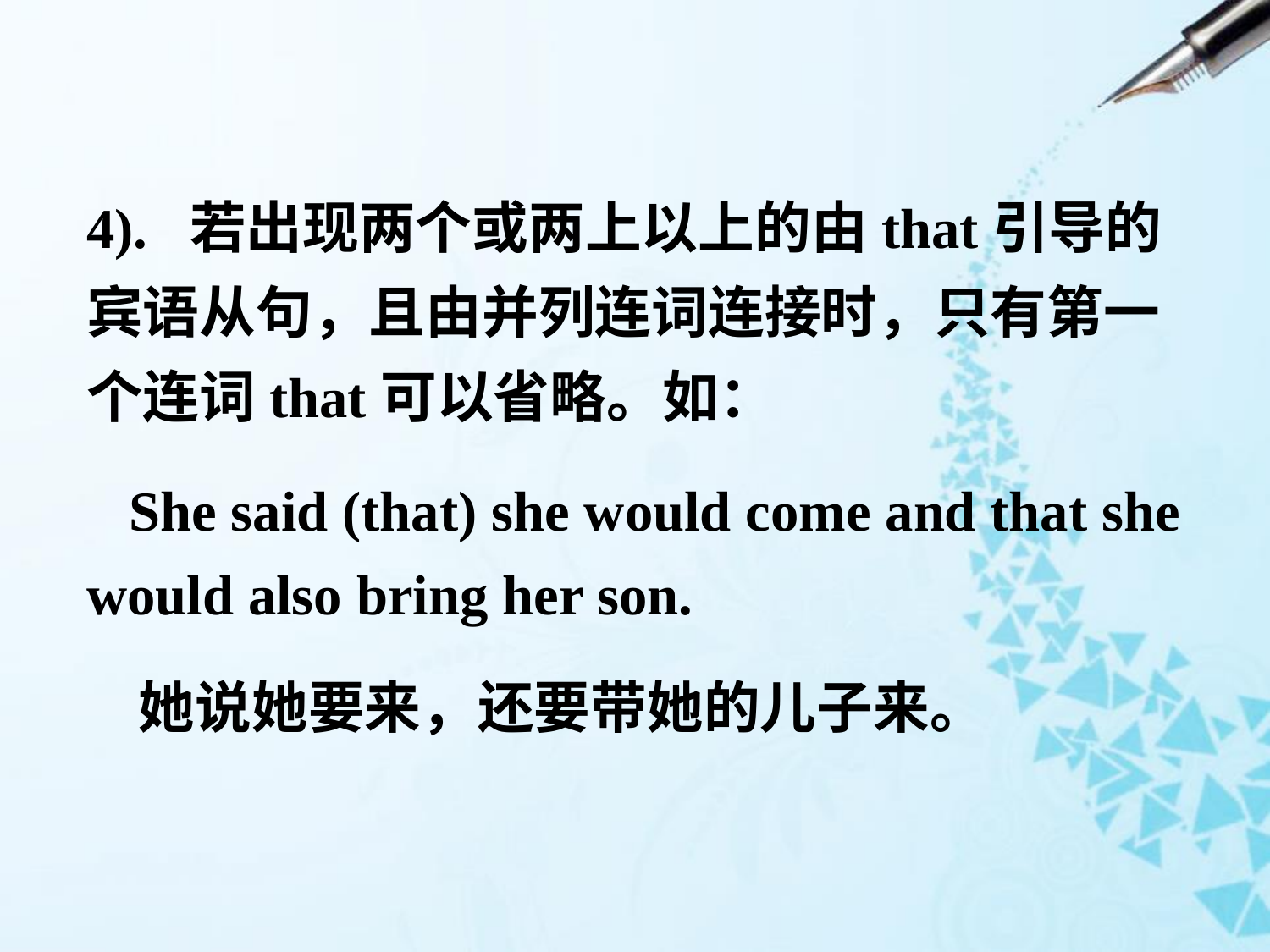

4).  若出现两个或两上以上的由that引导的宾语从句，且由并列连词连接时，只有第一个连词that可以省略。如：
   She said (that) she would come and that she would also bring her son.
   她说她要来，还要带她的儿子来。